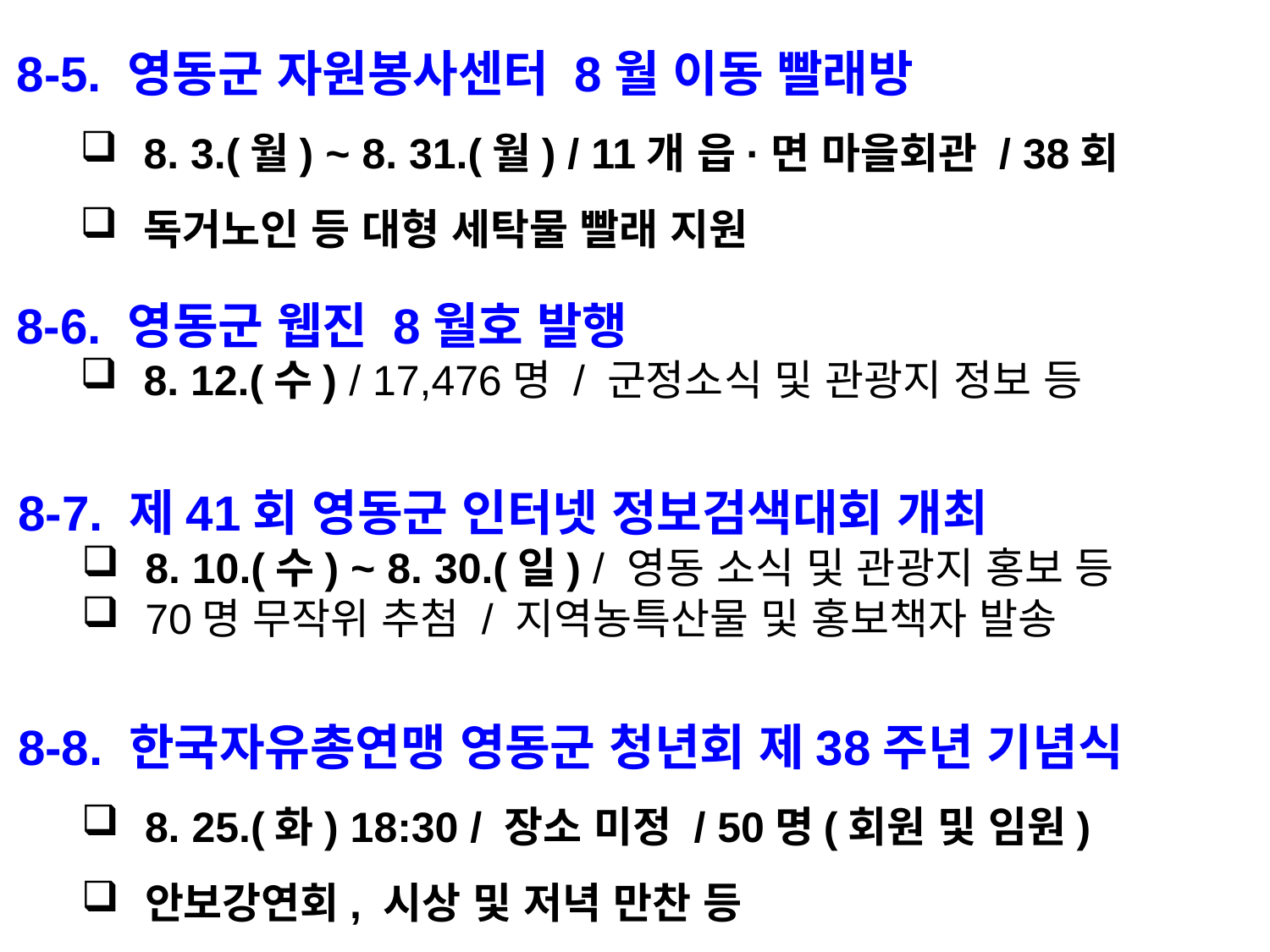

8-5. 영동군 자원봉사센터 8월 이동 빨래방
8. 3.(월) ~ 8. 31.(월) / 11개 읍·면 마을회관 / 38회
독거노인 등 대형 세탁물 빨래 지원
8-6. 영동군 웹진 8월호 발행
8. 12.(수) / 17,476명 / 군정소식 및 관광지 정보 등

8-7. 제41회 영동군 인터넷 정보검색대회 개최
8. 10.(수) ~ 8. 30.(일) / 영동 소식 및 관광지 홍보 등
70명 무작위 추첨 / 지역농특산물 및 홍보책자 발송
8-8. 한국자유총연맹 영동군 청년회 제38주년 기념식
8. 25.(화) 18:30 / 장소 미정 / 50명(회원 및 임원)
안보강연회, 시상 및 저녁 만찬 등